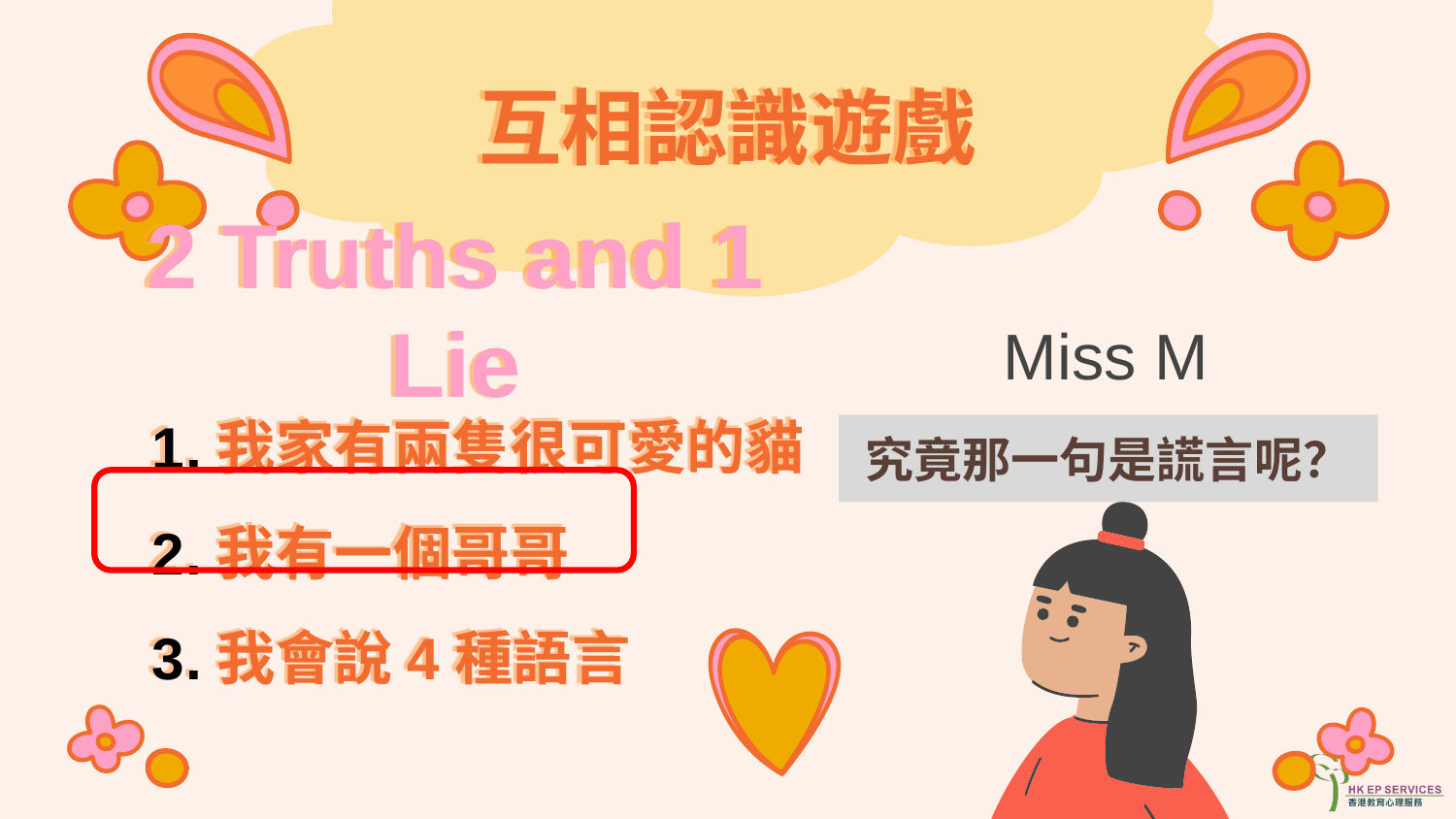

# 互相認識遊戲
2 Truths and 1 Lie
Miss M
我家有兩隻很可愛的貓
我有一個哥哥
我會說4種語言
究竟那一句是謊言呢？